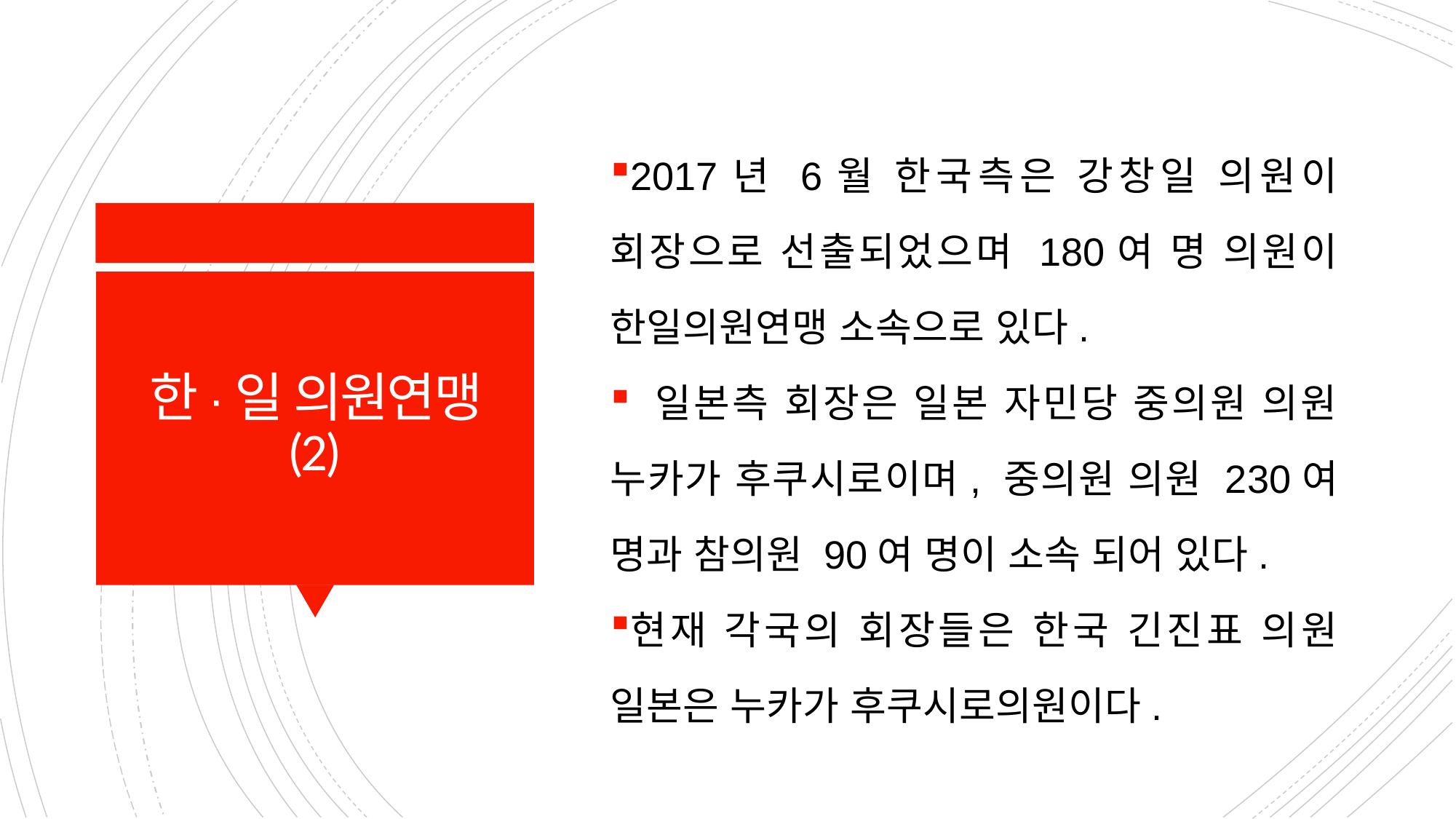

2017년 6월 한국측은 강창일 의원이 회장으로 선출되었으며 180여 명 의원이 한일의원연맹 소속으로 있다.
 일본측 회장은 일본 자민당 중의원 의원 누카가 후쿠시로이며, 중의원 의원 230여 명과 참의원 90여 명이 소속 되어 있다.
현재 각국의 회장들은 한국 긴진표 의원 일본은 누카가 후쿠시로의원이다.

# 한 ∙ 일 의원연맹 (2)